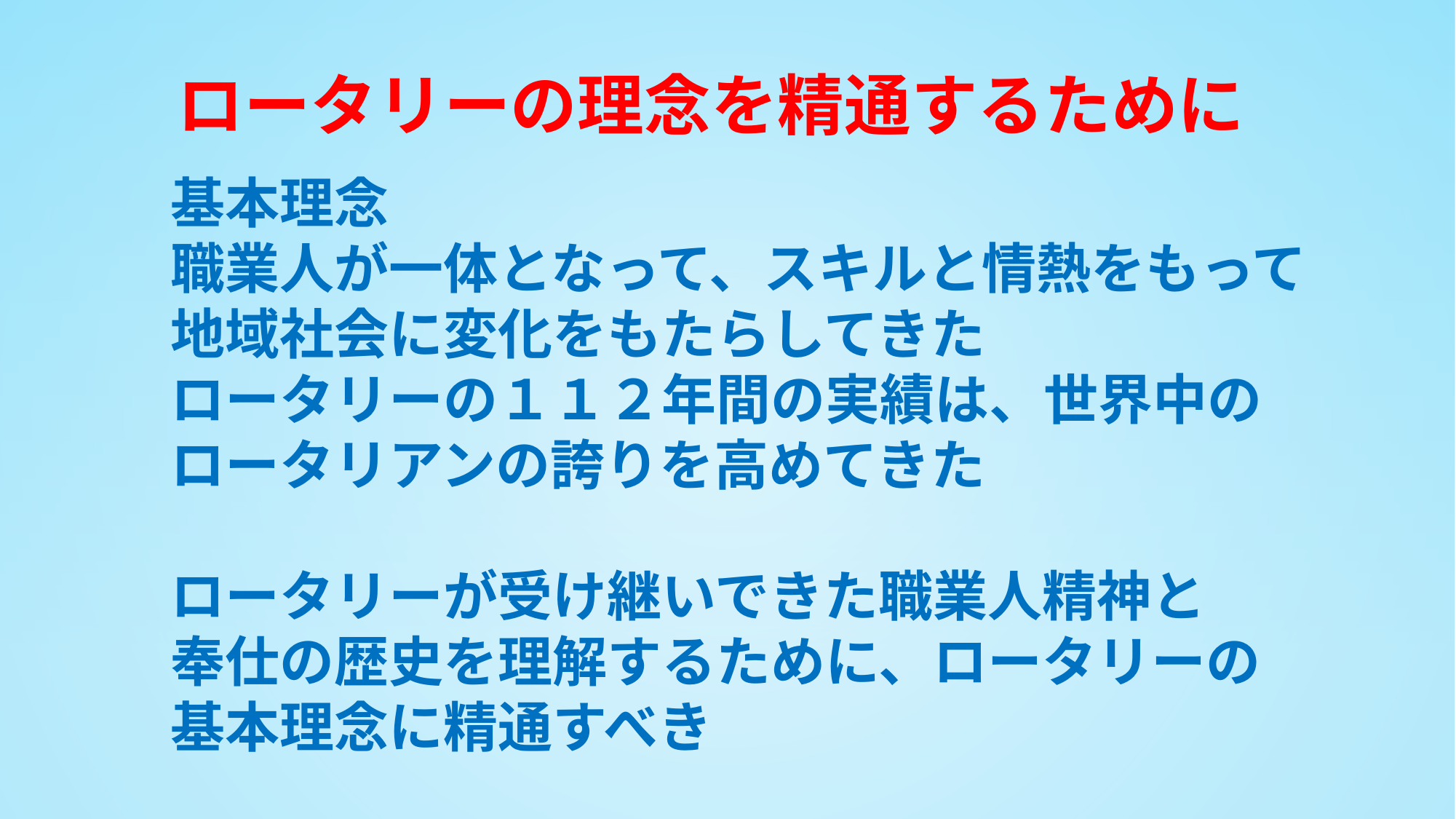

ロータリーの理念を精通するために
　基本理念
　職業人が一体となって、スキルと情熱をもって
　地域社会に変化をもたらしてきた
　ロータリーの１１２年間の実績は、世界中の
　ロータリアンの誇りを高めてきた

　ロータリーが受け継いできた職業人精神と
　奉仕の歴史を理解するために、ロータリーの
　基本理念に精通すべき